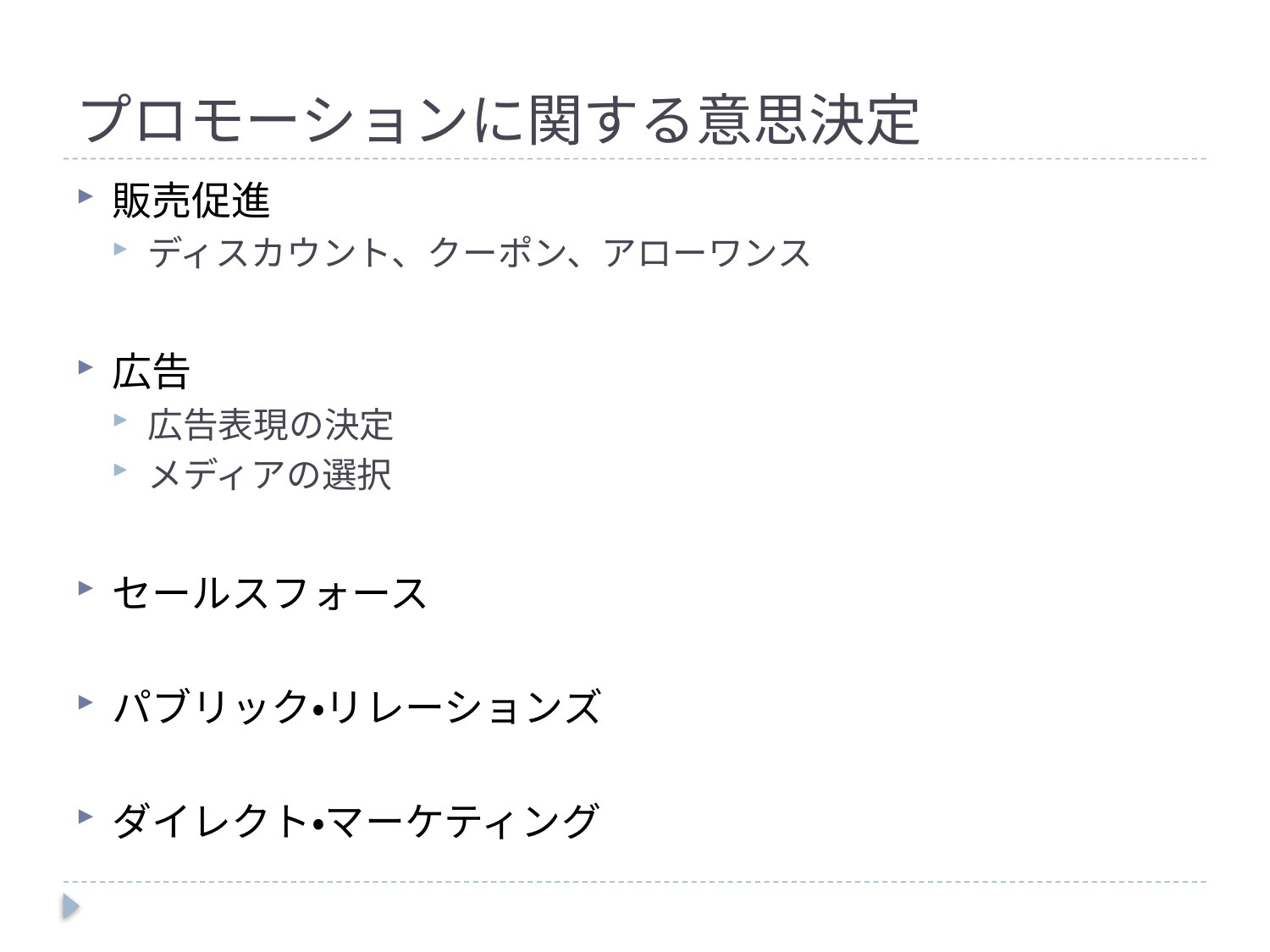

# プロモーションに関する意思決定
販売促進
ディスカウント、クーポン、アローワンス

広告
広告表現の決定
メディアの選択

セールスフォース

パブリック・リレーションズ

ダイレクト・マーケティング